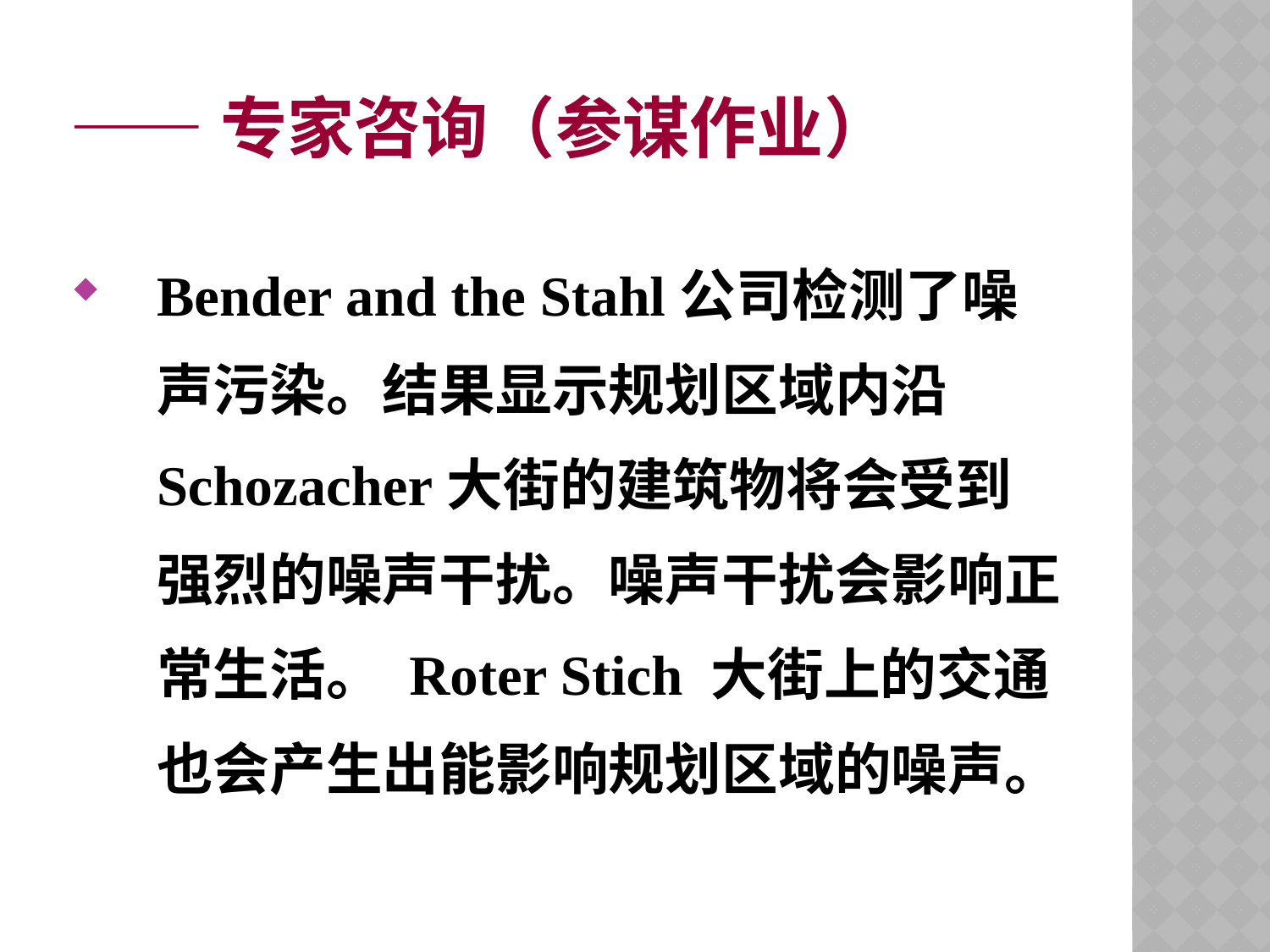

# ——专家咨询（参谋作业）
Bender and the Stahl公司检测了噪声污染。结果显示规划区域内沿Schozacher大街的建筑物将会受到强烈的噪声干扰。噪声干扰会影响正常生活。 Roter Stich 大街上的交通也会产生出能影响规划区域的噪声。